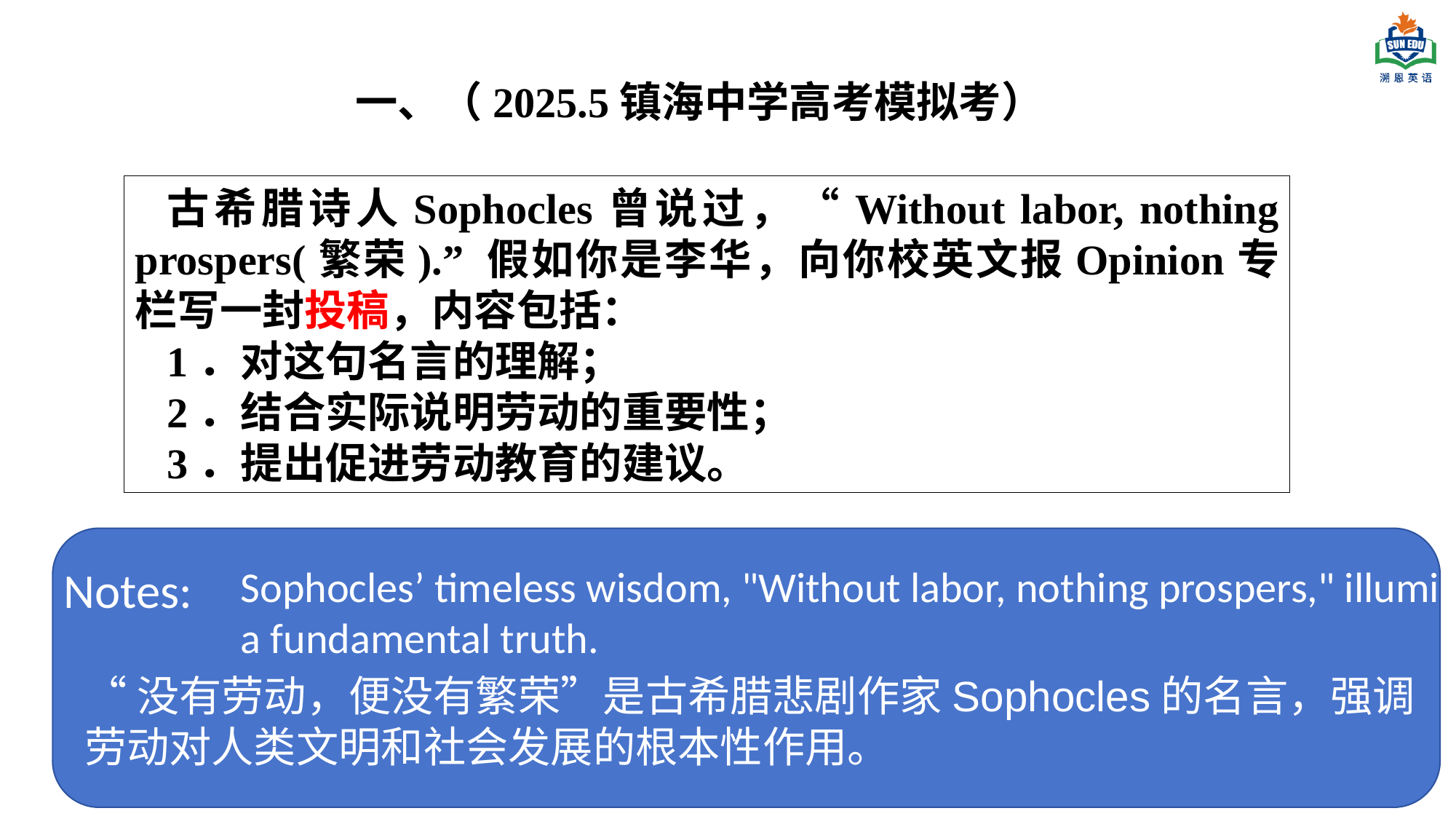

一、（2025.5镇海中学高考模拟考）
古希腊诗人Sophocles曾说过，“Without labor, nothing prospers(繁荣).” 假如你是李华，向你校英文报Opinion专栏写一封投稿，内容包括：
1．对这句名言的理解；
2．结合实际说明劳动的重要性；
3．提出促进劳动教育的建议。

Notes:
Sophocles’ timeless wisdom, "Without labor, nothing prospers," illuminates a fundamental truth.
“没有劳动，便没有繁荣”‌是古希腊悲剧作家Sophocles的名言，强调劳动对人类文明和社会发展的根本性作用。